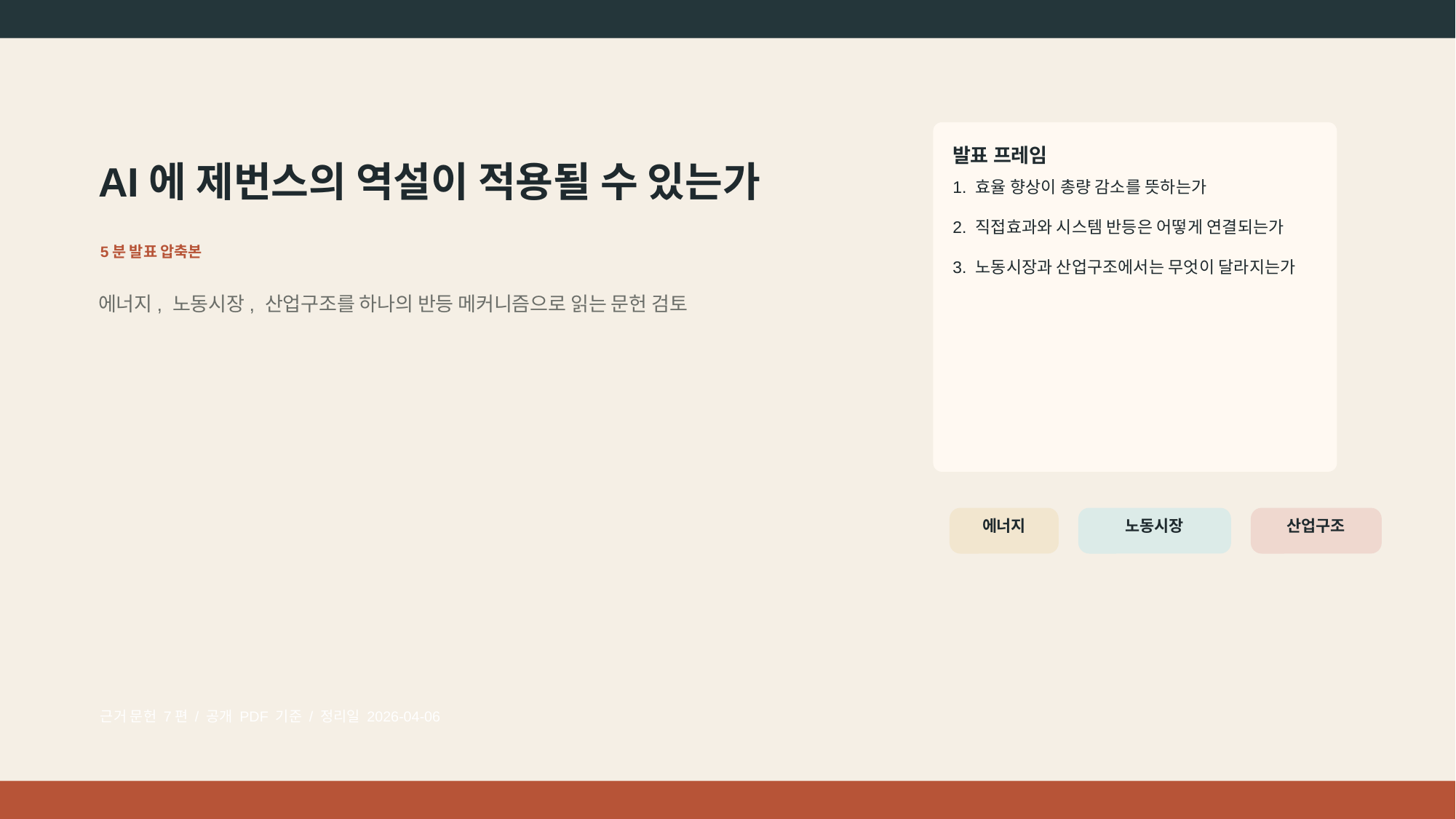

AI에 제번스의 역설이 적용될 수 있는가
발표 프레임
1. 효율 향상이 총량 감소를 뜻하는가

2. 직접효과와 시스템 반등은 어떻게 연결되는가

3. 노동시장과 산업구조에서는 무엇이 달라지는가
5분 발표 압축본
에너지, 노동시장, 산업구조를 하나의 반등 메커니즘으로 읽는 문헌 검토

에너지
노동시장
산업구조
근거 문헌 7편 / 공개 PDF 기준 / 정리일 2026-04-06